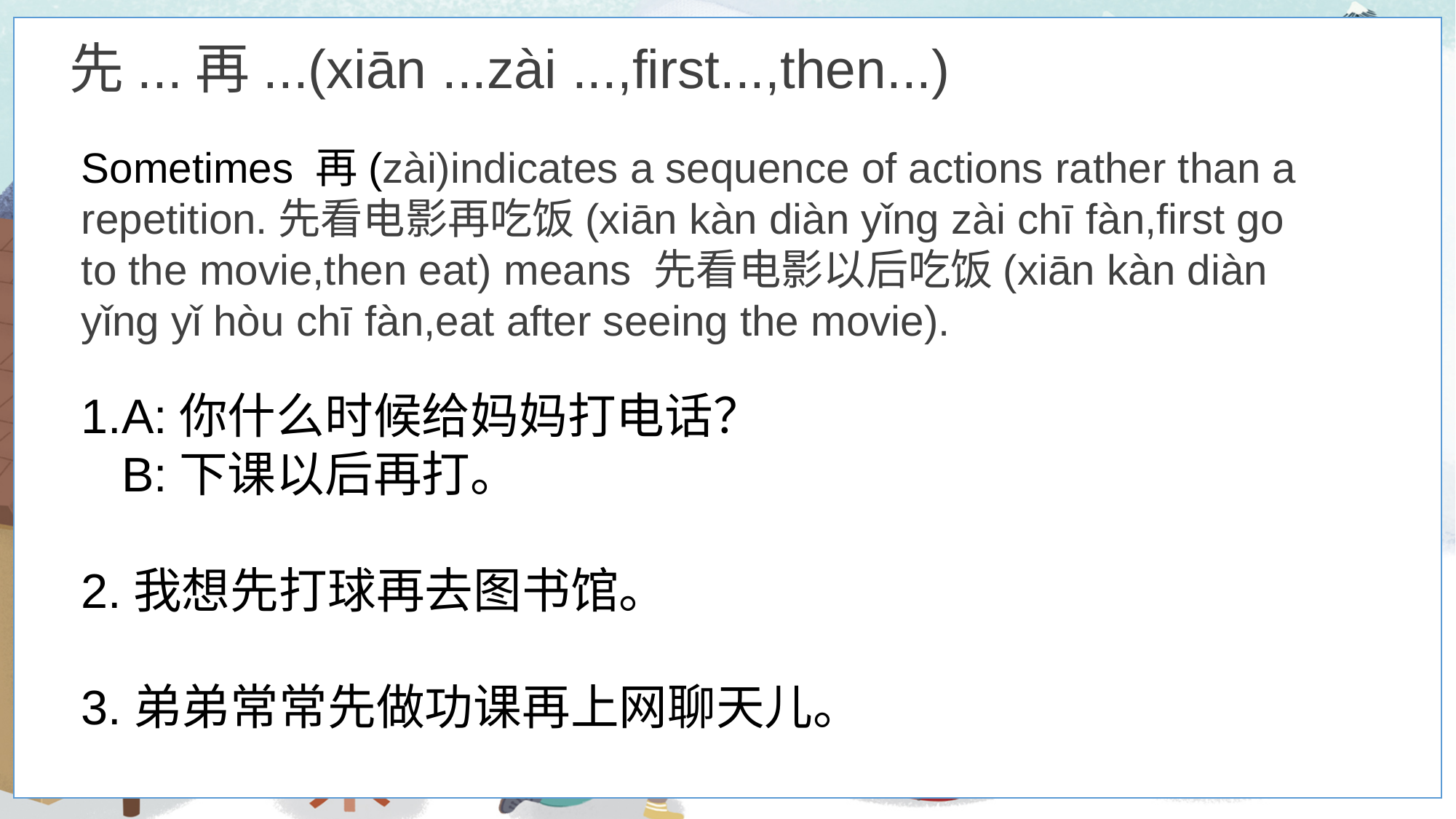

先...再...(xiān ...zài ...,first...,then...)
Sometimes 再(zài)indicates a sequence of actions rather than a repetition.先看电影再吃饭(xiān kàn diàn yǐng zài chī fàn,first go to the movie,then eat) means 先看电影以后吃饭(xiān kàn diàn yǐng yǐ hòu chī fàn,eat after seeing the movie).
1.A:你什么时候给妈妈打电话？
   B:下课以后再打。

2.我想先打球再去图书馆。

3.弟弟常常先做功课再上网聊天儿。